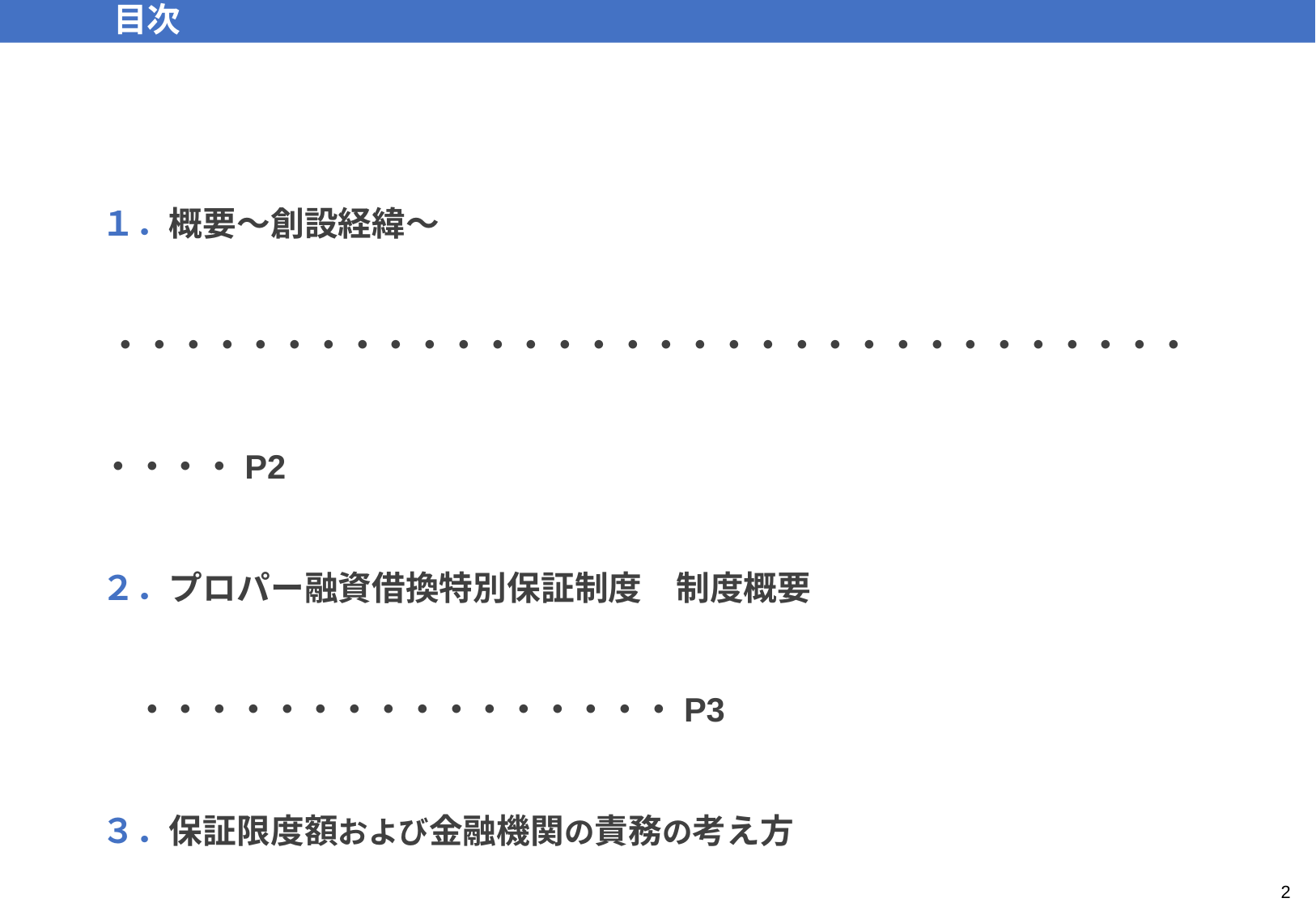

目次
１．概要～創設経緯～ ・・・・・・・・・・・・・・・・・・・・・・・・・・・・・・・・・・・・P2
２．プロパー融資借換特別保証制度　制度概要　・・・・・・・・・・・・・・・・P3
３．保証限度額および金融機関の責務の考え方 ・・・・・・・・・・・・・・・・・P5
４．財務要件等確認書等の様式について ・・・・・・・・・・・・・・・・・・・・・・・P11

2